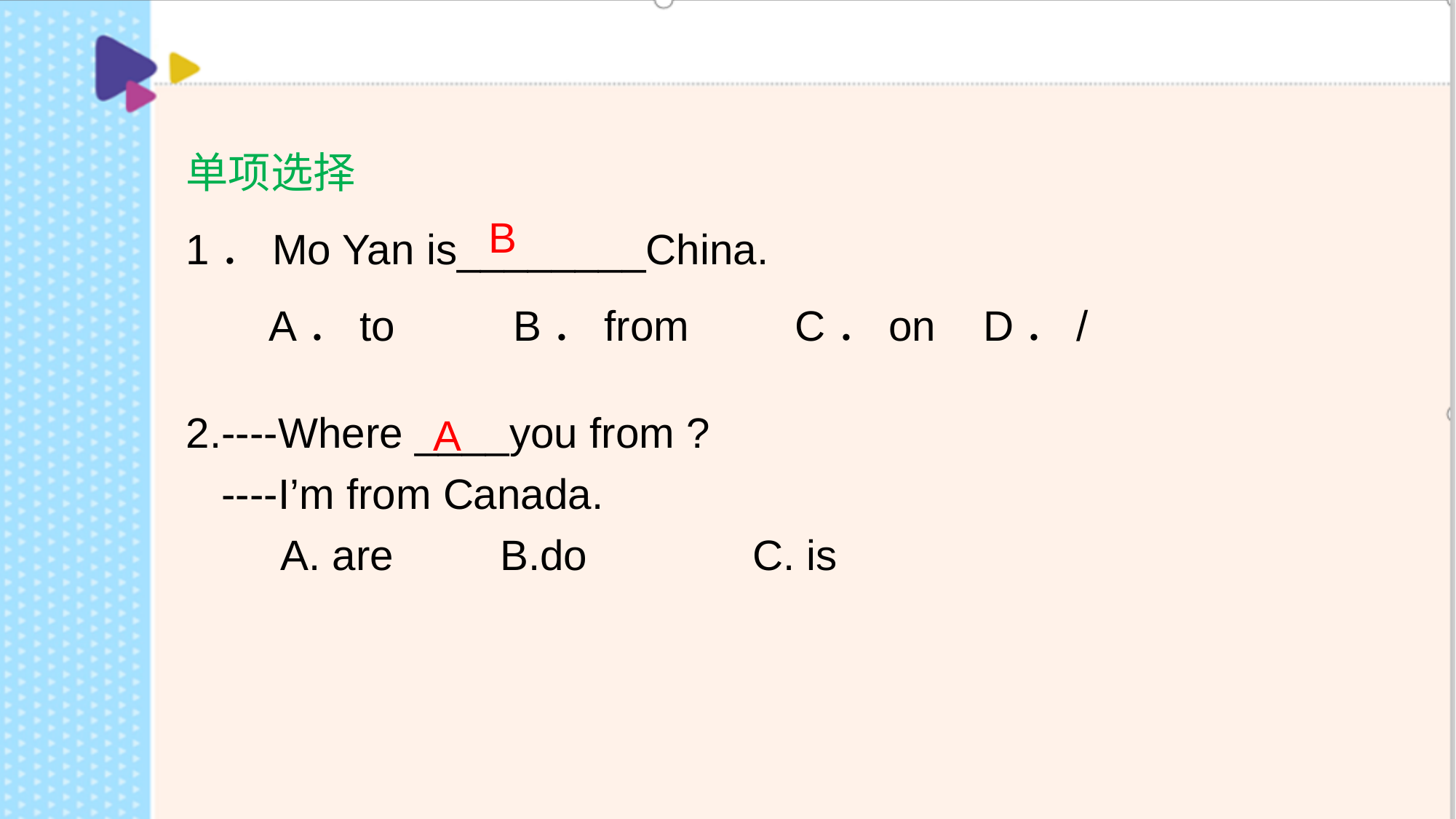

单项选择
1．Mo Yan is________China.
       A．to          B．from         C．on    D．/
B
2.----Where ____you from ?
   ----I’m from Canada.
        A. are         B.do              C. is
A